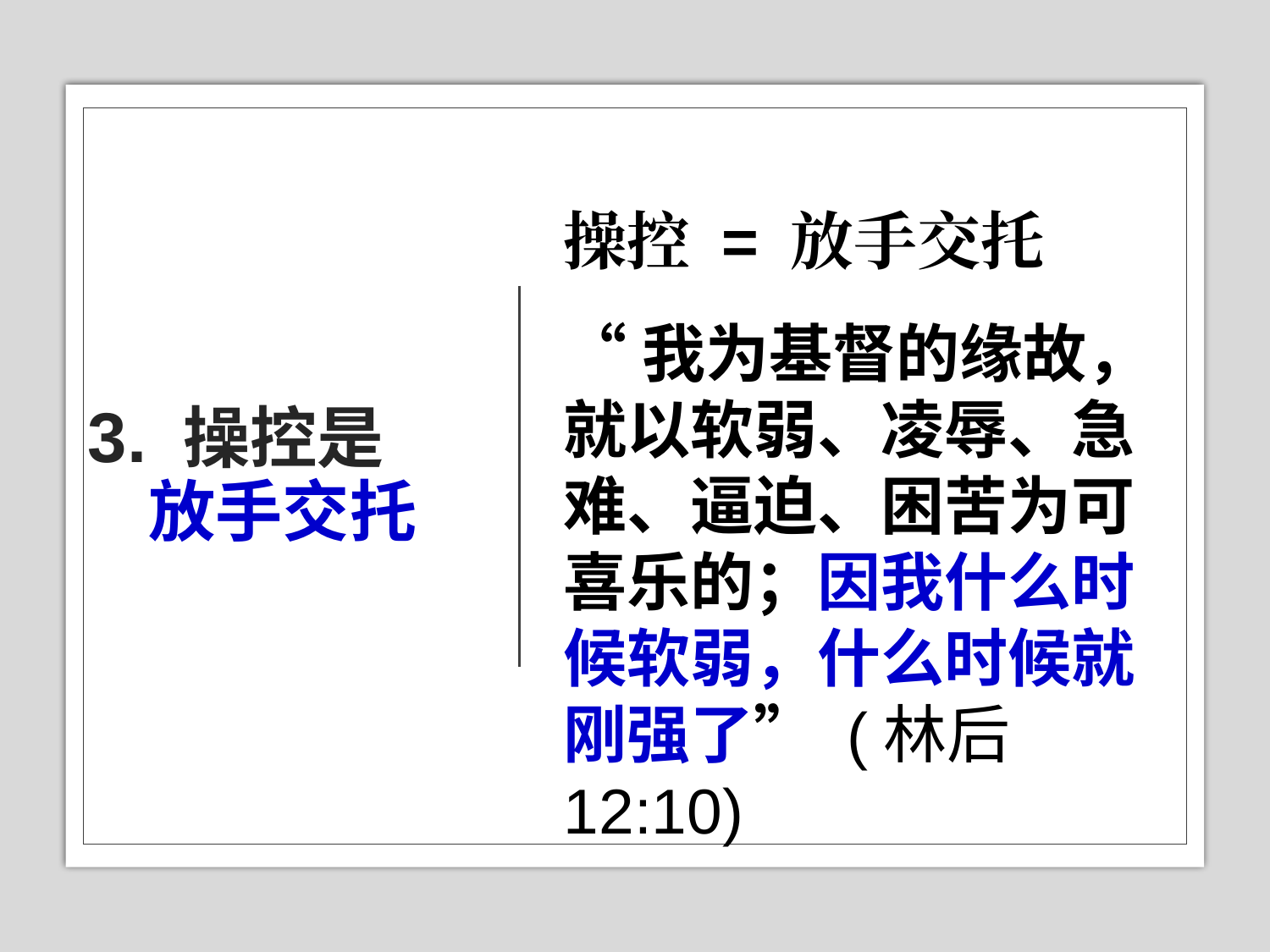

操控 = 放手交托
# 3. 操控是            放手交托
“我为基督的缘故，就以软弱、凌辱、急难、逼迫、困苦为可喜乐的；因我什么时候软弱，什么时候就刚强了” (林后 12:10)